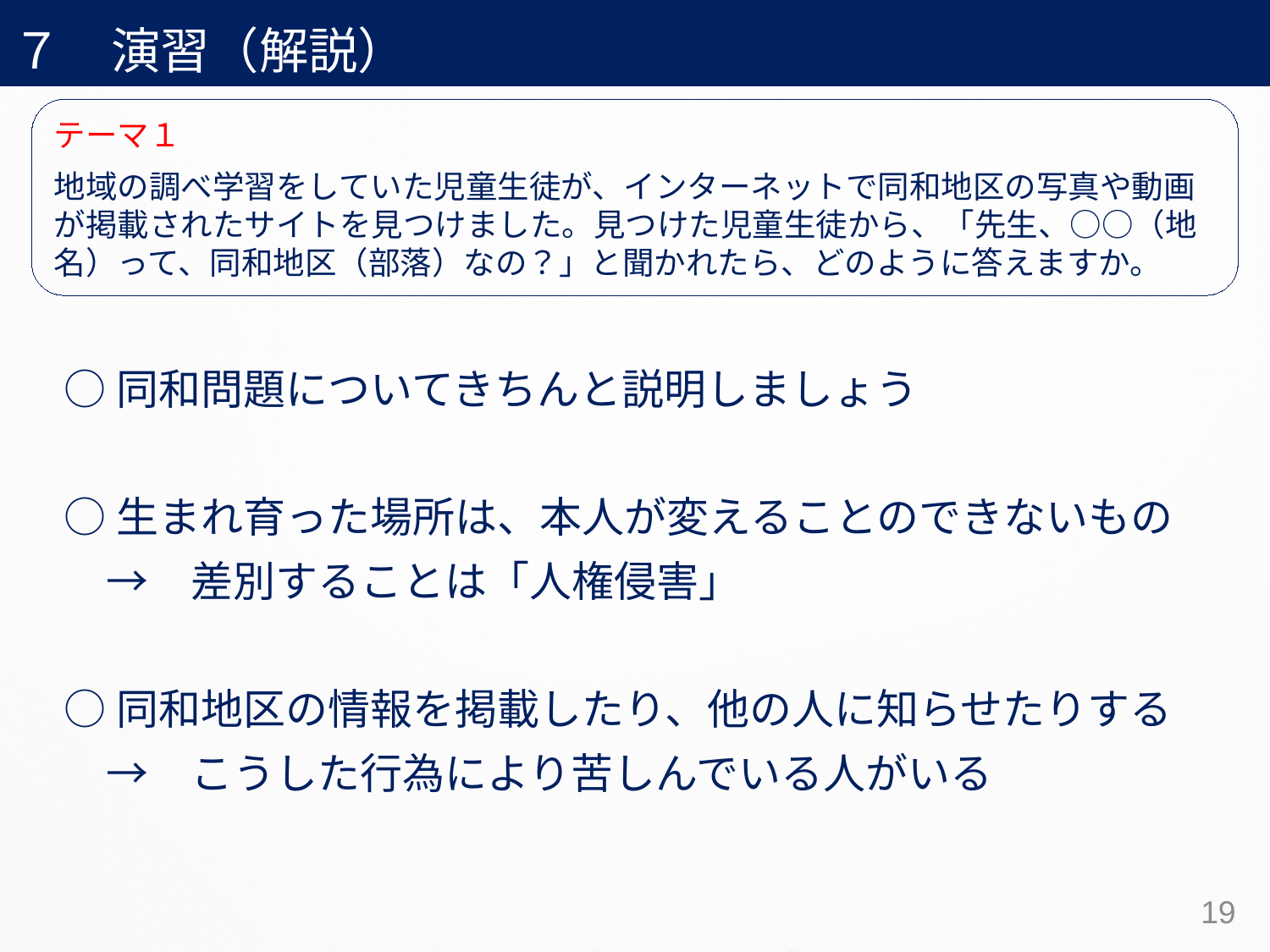

７　演習（解説）
テーマ１
地域の調べ学習をしていた児童生徒が、インターネットで同和地区の写真や動画が掲載されたサイトを見つけました。見つけた児童生徒から、「先生、○○（地名）って、同和地区（部落）なの？」と聞かれたら、どのように答えますか。

○同和問題についてきちんと説明しましょう

○生まれ育った場所は、本人が変えることのできないもの
　→　差別することは「人権侵害」

○同和地区の情報を掲載したり、他の人に知らせたりする
　→　こうした行為により苦しんでいる人がいる
19